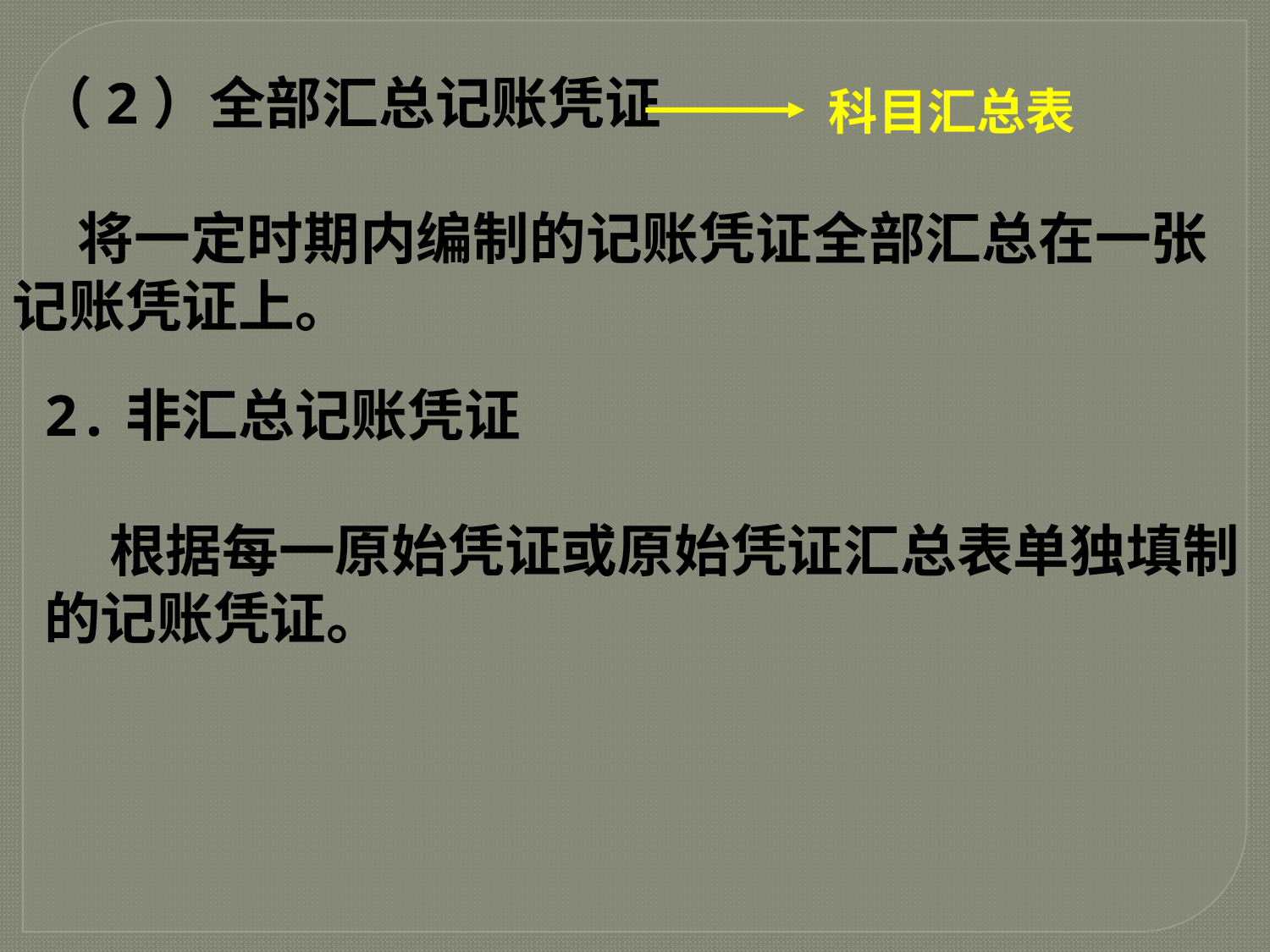

（2）全部汇总记账凭证

    将一定时期内编制的记账凭证全部汇总在一张记账凭证上。
科目汇总表

2.非汇总记账凭证

    根据每一原始凭证或原始凭证汇总表单独填制
的记账凭证。